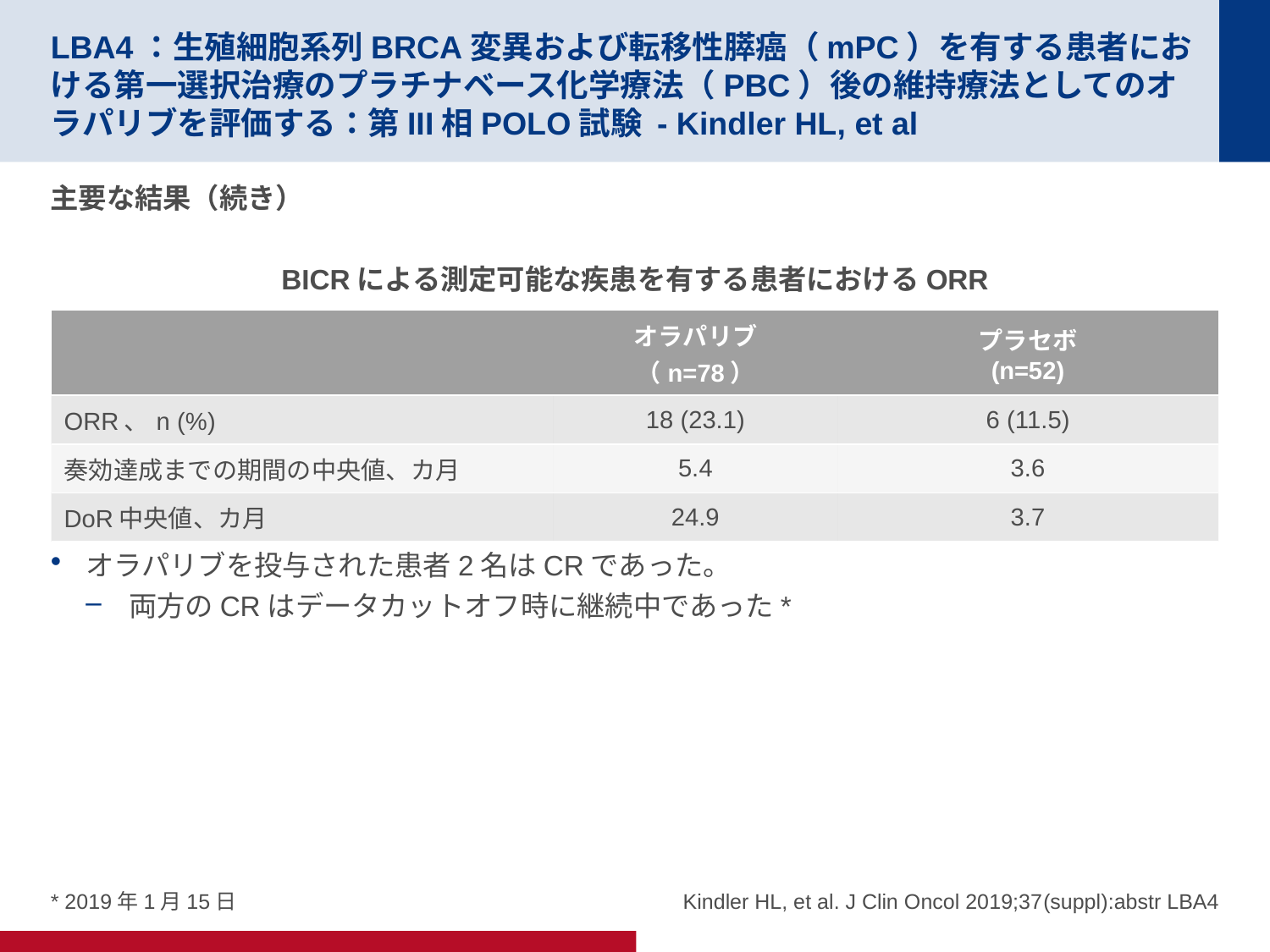

# LBA4：生殖細胞系列BRCA変異および転移性膵癌（mPC）を有する患者における第一選択治療のプラチナベース化学療法（PBC）後の維持療法としてのオラパリブを評価する：第III相POLO試験 - Kindler HL, et al
主要な結果（続き）

BICRによる測定可能な疾患を有する患者におけるORR

オラパリブを投与された患者2名はCRであった。
両方のCRはデータカットオフ時に継続中であった*

|  | オラパリブ （n=78） | プラセボ (n=52) |
| --- | --- | --- |
| ORR、n (%) | 18 (23.1) | 6 (11.5) |
| 奏効達成までの期間の中央値、カ月 | 5.4 | 3.6 |
| DoR中央値、カ月 | 24.9 | 3.7 |

* 2019年1月15日
Kindler HL, et al. J Clin Oncol 2019;37(suppl):abstr LBA4